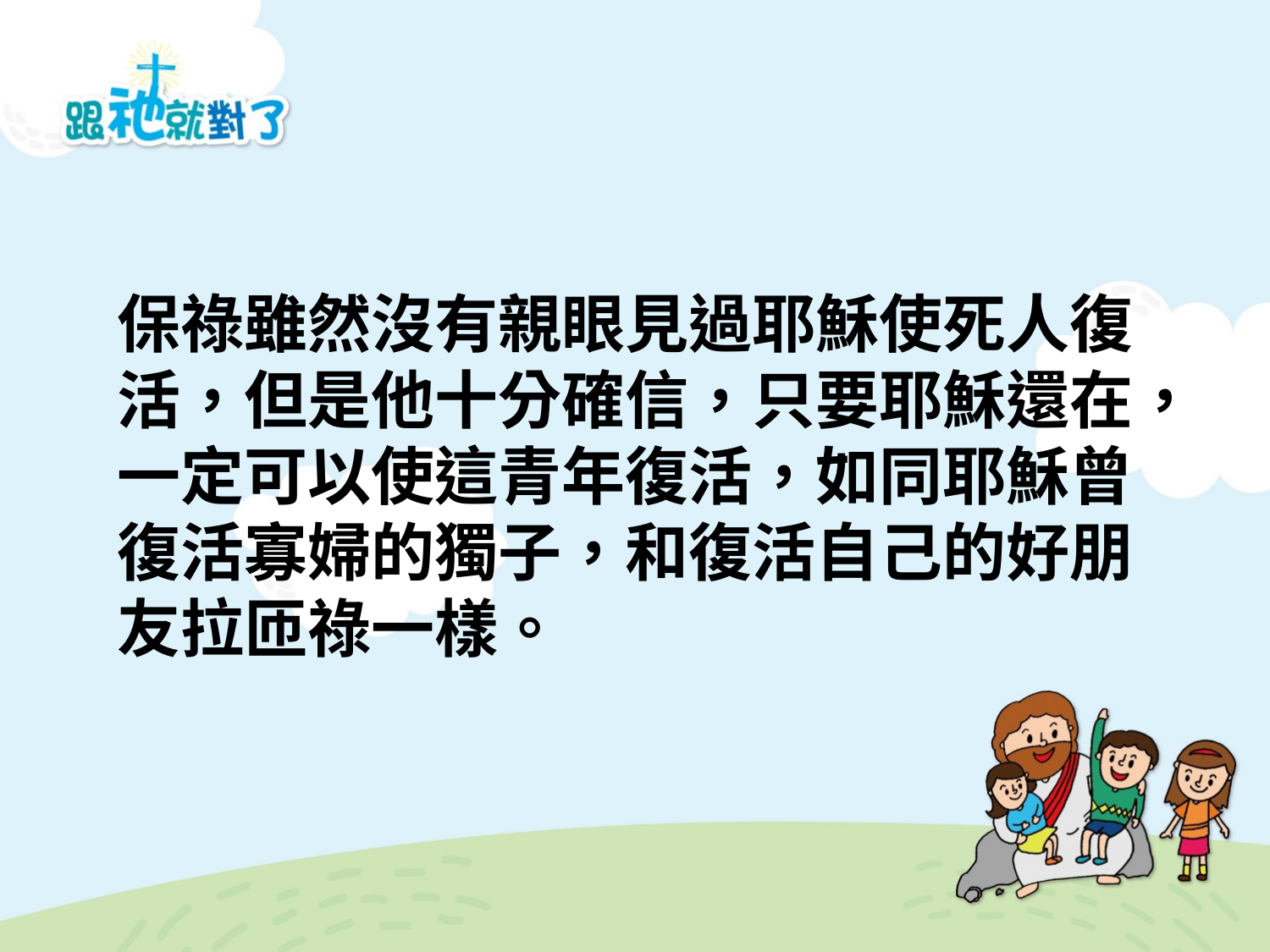

保祿雖然沒有親眼見過耶穌使死人復活，但是他十分確信，只要耶穌還在，一定可以使這青年復活，如同耶穌曾復活寡婦的獨子，和復活自己的好朋友拉匝祿一樣。